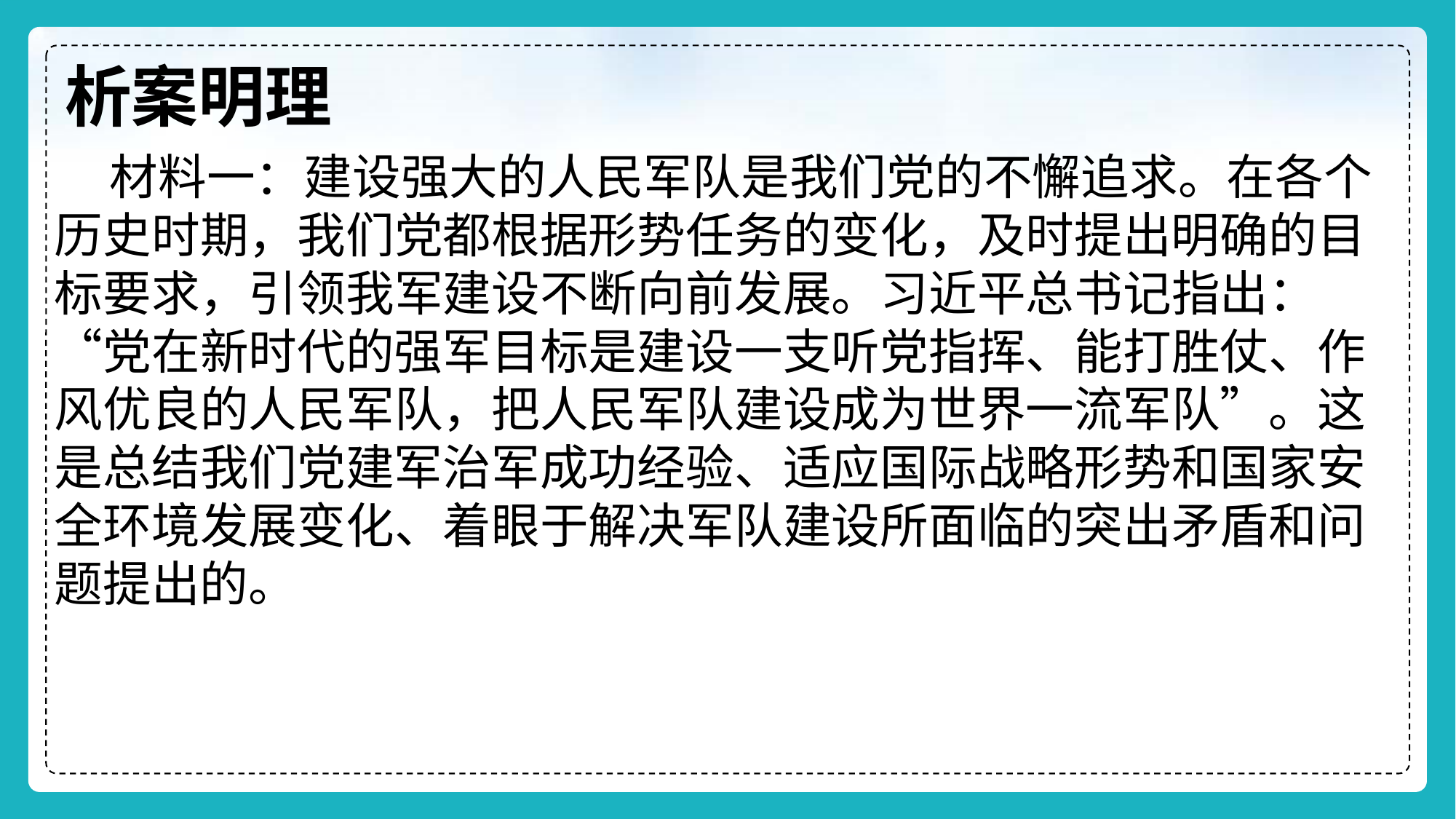

析案明理
    材料一：建设强大的人民军队是我们党的不懈追求。在各个历史时期，我们党都根据形势任务的变化，及时提出明确的目标要求，引领我军建设不断向前发展。习近平总书记指出：“党在新时代的强军目标是建设一支听党指挥、能打胜仗、作风优良的人民军队，把人民军队建设成为世界一流军队”。这是总结我们党建军治军成功经验、适应国际战略形势和国家安全环境发展变化、着眼于解决军队建设所面临的突出矛盾和问题提出的。